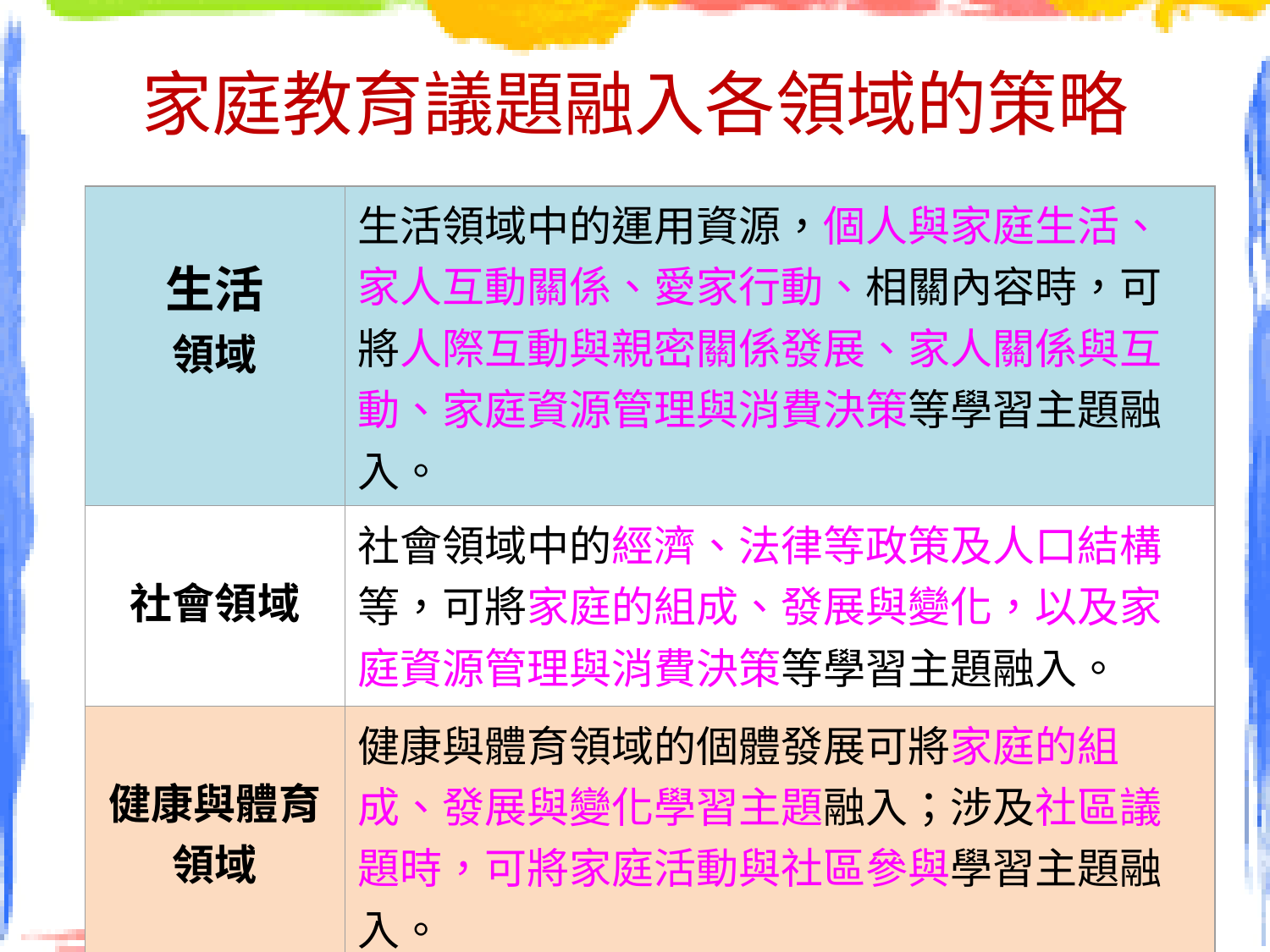

# 家庭教育議題融入各領域的策略
| 生活 領域 | 生活領域中的運用資源，個人與家庭生活、家人互動關係、愛家行動、相關內容時，可將人際互動與親密關係發展、家人關係與互動、家庭資源管理與消費決策等學習主題融入。 |
| --- | --- |
| 社會領域 | 社會領域中的經濟、法律等政策及人口結構等，可將家庭的組成、發展與變化，以及家庭資源管理與消費決策等學習主題融入。 |
| 健康與體育 領域 | 健康與體育領域的個體發展可將家庭的組成、發展與變化學習主題融入；涉及社區議題時，可將家庭活動與社區參與學習主題融入。 |